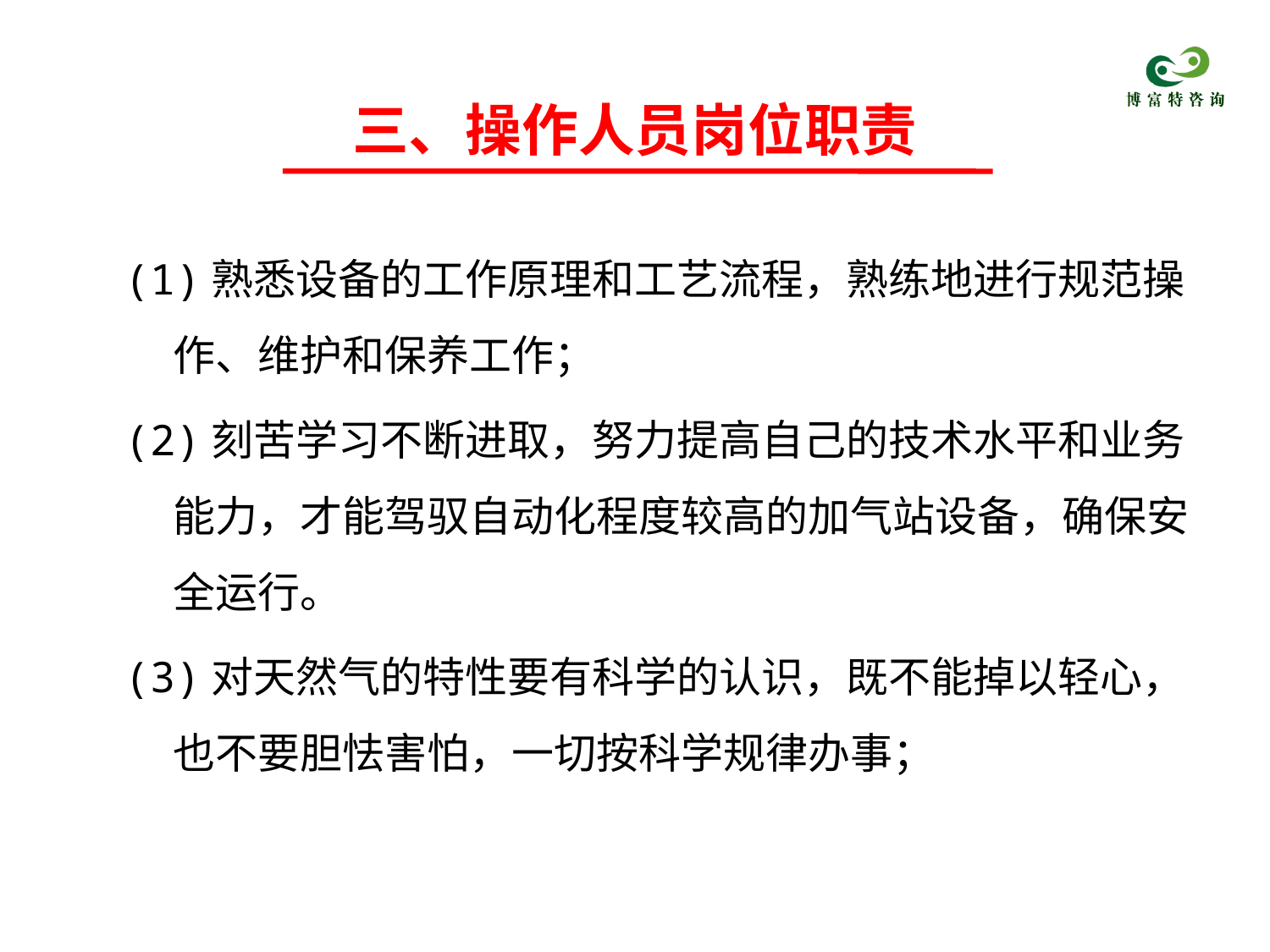

# 三、操作人员岗位职责

(1)熟悉设备的工作原理和工艺流程，熟练地进行规范操作、维护和保养工作；
(2)刻苦学习不断进取，努力提高自己的技术水平和业务能力，才能驾驭自动化程度较高的加气站设备，确保安全运行。
(3)对天然气的特性要有科学的认识，既不能掉以轻心，也不要胆怯害怕，一切按科学规律办事；